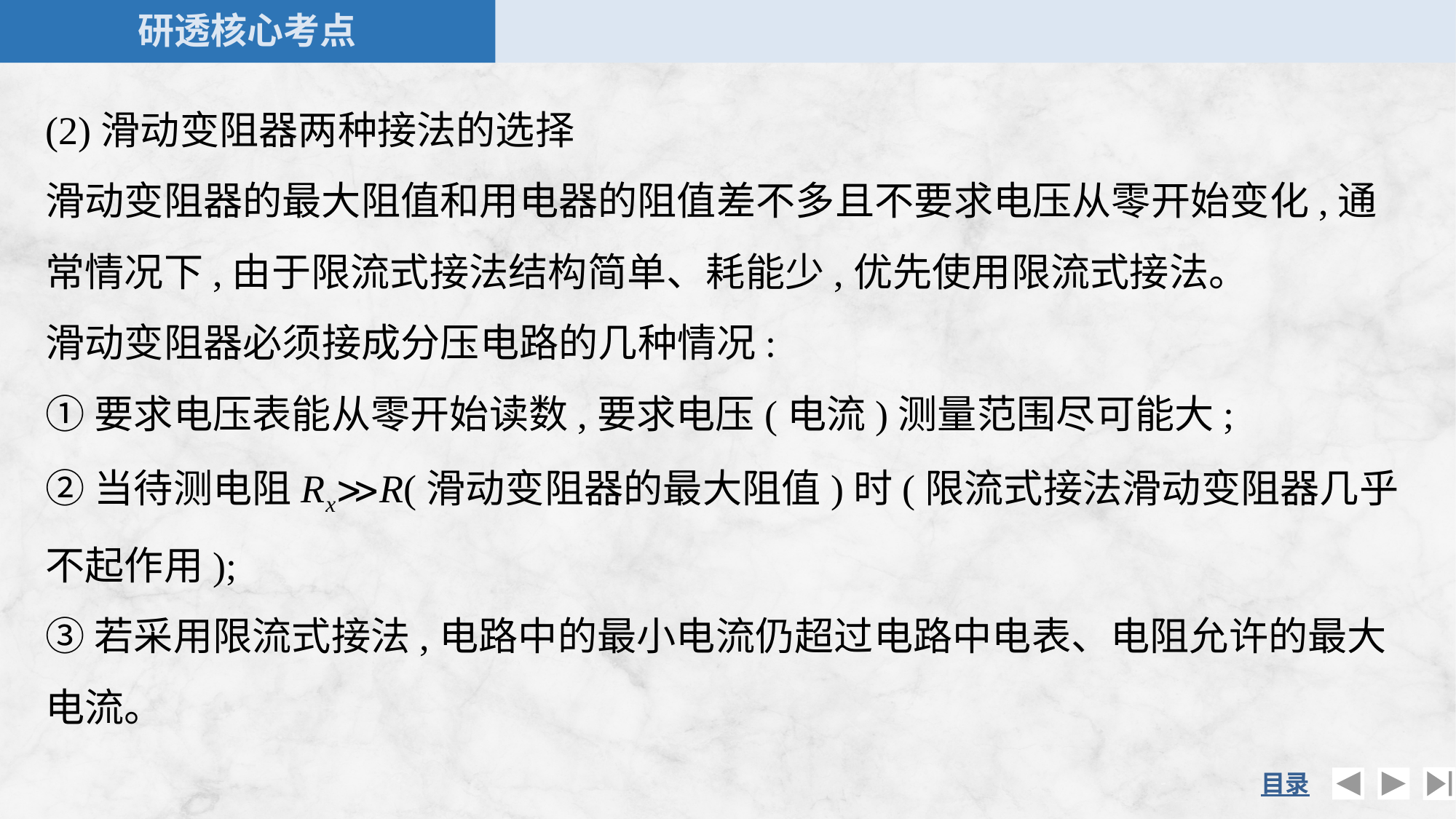

(2)滑动变阻器两种接法的选择
滑动变阻器的最大阻值和用电器的阻值差不多且不要求电压从零开始变化,通常情况下,由于限流式接法结构简单、耗能少,优先使用限流式接法。
滑动变阻器必须接成分压电路的几种情况:
①要求电压表能从零开始读数,要求电压(电流)测量范围尽可能大;
②当待测电阻Rx≫R(滑动变阻器的最大阻值)时(限流式接法滑动变阻器几乎不起作用);
③若采用限流式接法,电路中的最小电流仍超过电路中电表、电阻允许的最大电流。